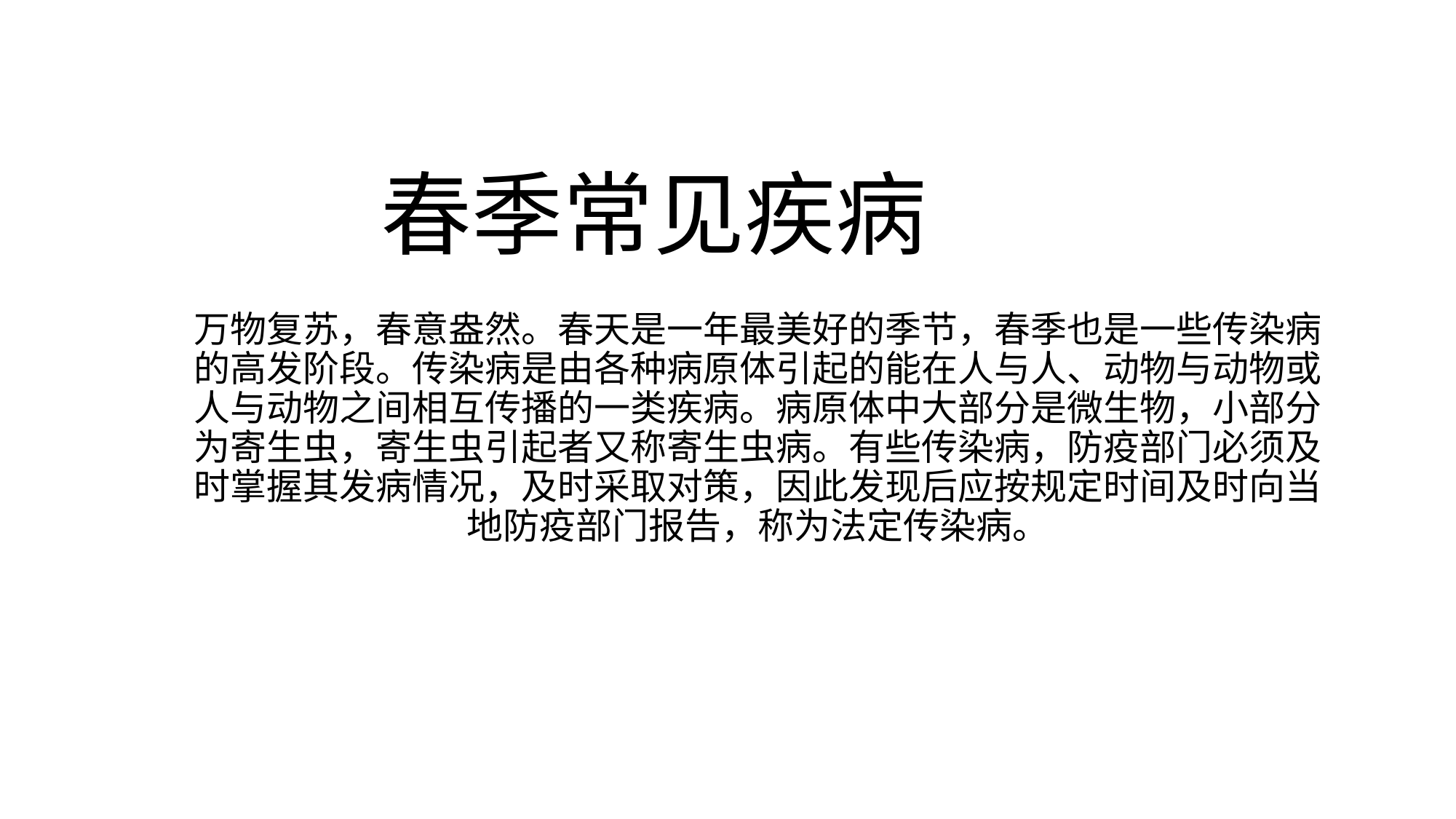

# 春季常见疾病
万物复苏，春意盎然。春天是一年最美好的季节，春季也是一些传染病的高发阶段。传染病是由各种病原体引起的能在人与人、动物与动物或人与动物之间相互传播的一类疾病。病原体中大部分是微生物，小部分为寄生虫，寄生虫引起者又称寄生虫病。有些传染病，防疫部门必须及时掌握其发病情况，及时采取对策，因此发现后应按规定时间及时向当地防疫部门报告，称为法定传染病。